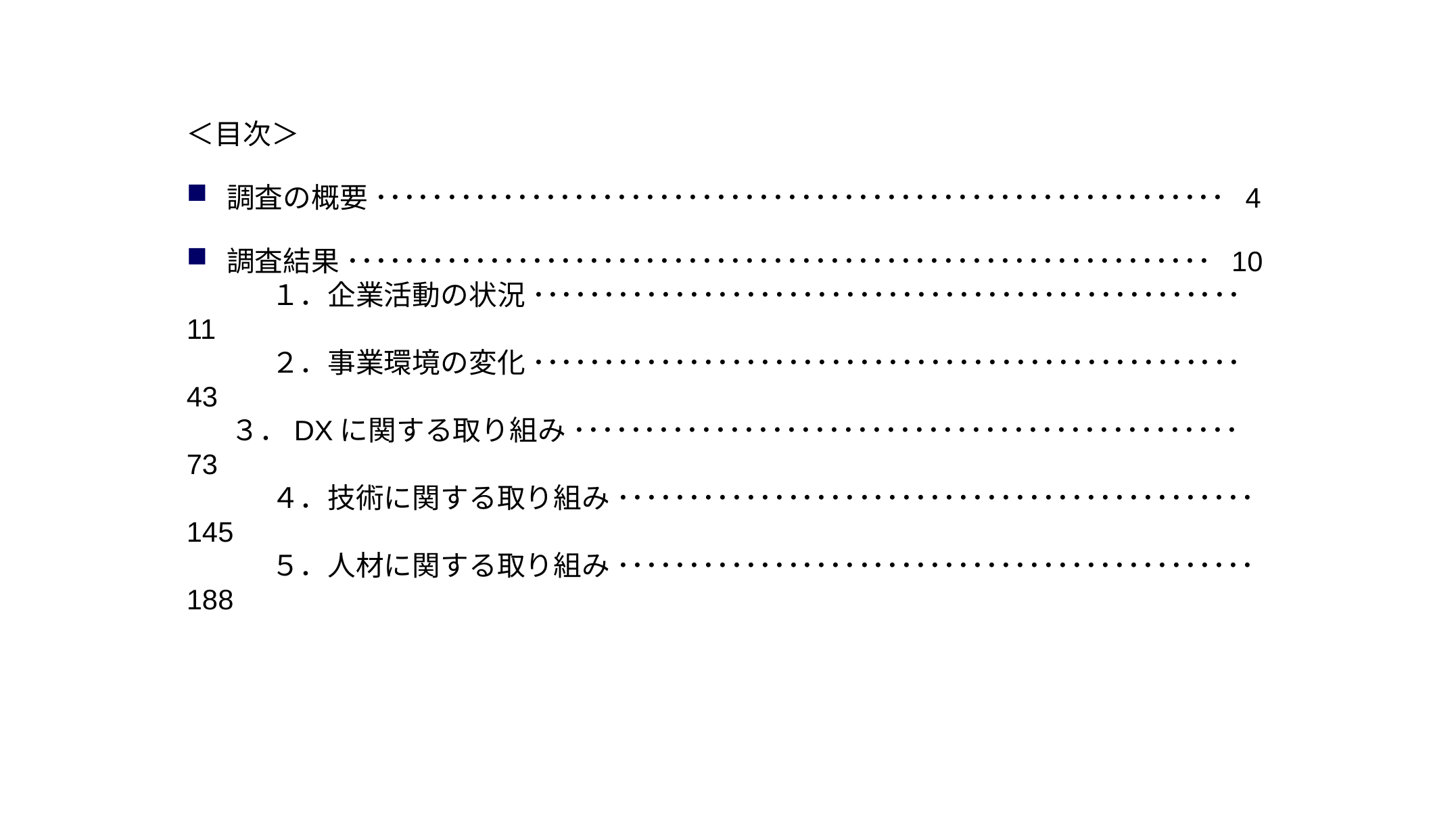

＜目次＞
調査の概要 ････････････････････････････････････････････････････････････  4
調査結果 ･････････････････････････････････････････････････････････････  10
　　　１．企業活動の状況 ･･････････････････････････････････････････････････  11
　　　２．事業環境の変化 ･･････････････････････････････････････････････････  43
      ３．DXに関する取り組み ･･･････････････････････････････････････････････  73
　　　４．技術に関する取り組み ･････････････････････････････････････････････  145
　　　５．人材に関する取り組み ･････････････････････････････････････････････  188